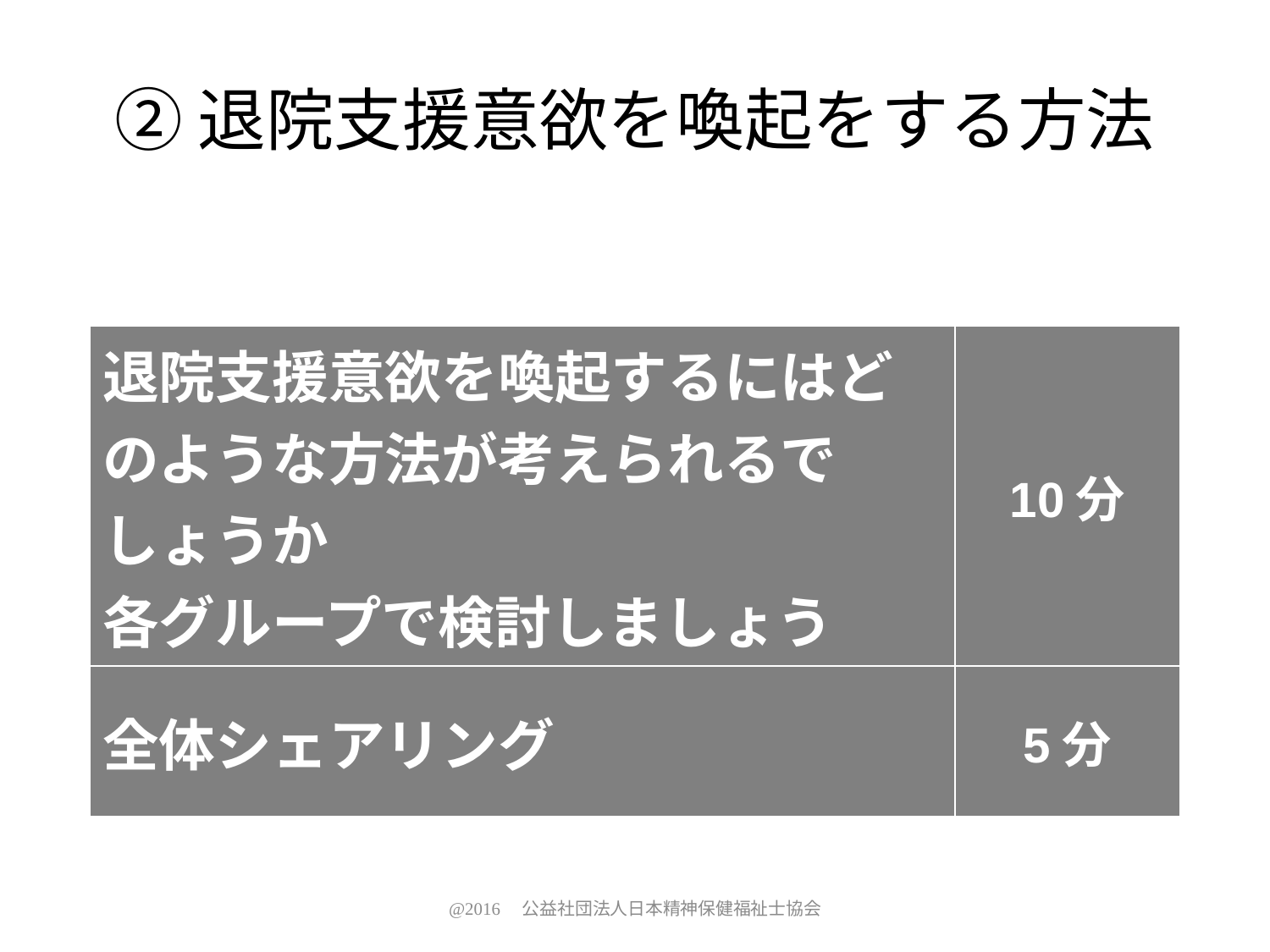

# ②退院支援意欲を喚起をする方法

| 退院支援意欲を喚起するにはどのような方法が考えられるでしょうか 各グループで検討しましょう | 10分 |
| --- | --- |
| 全体シェアリング | 5分 |
@2016　公益社団法人日本精神保健福祉士協会